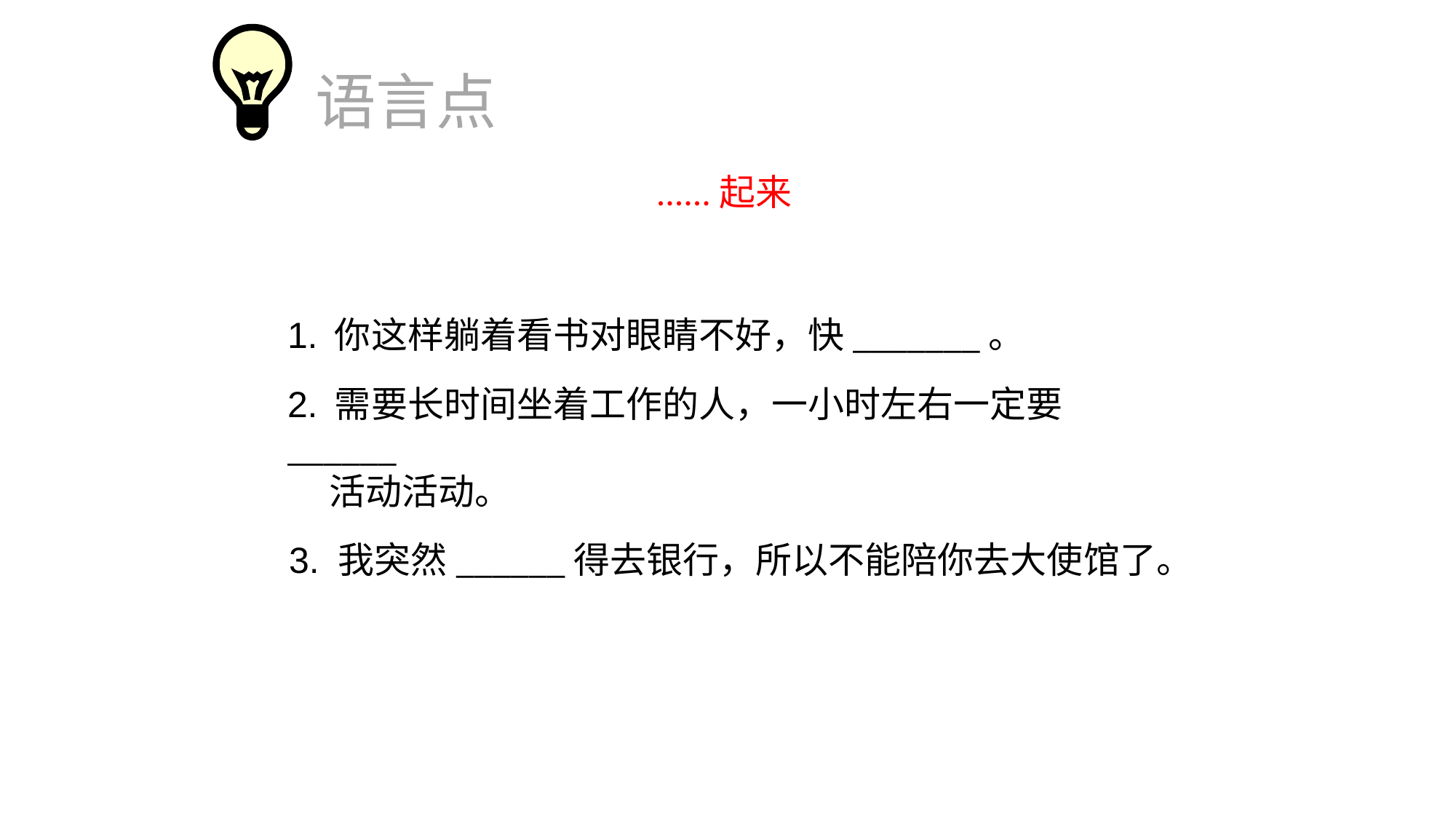

语言点
......起来
1. 你这样躺着看书对眼睛不好，快_______。
2. 需要长时间坐着工作的人，一小时左右一定要______
    活动活动。
3. 我突然______得去银行，所以不能陪你去大使馆了。